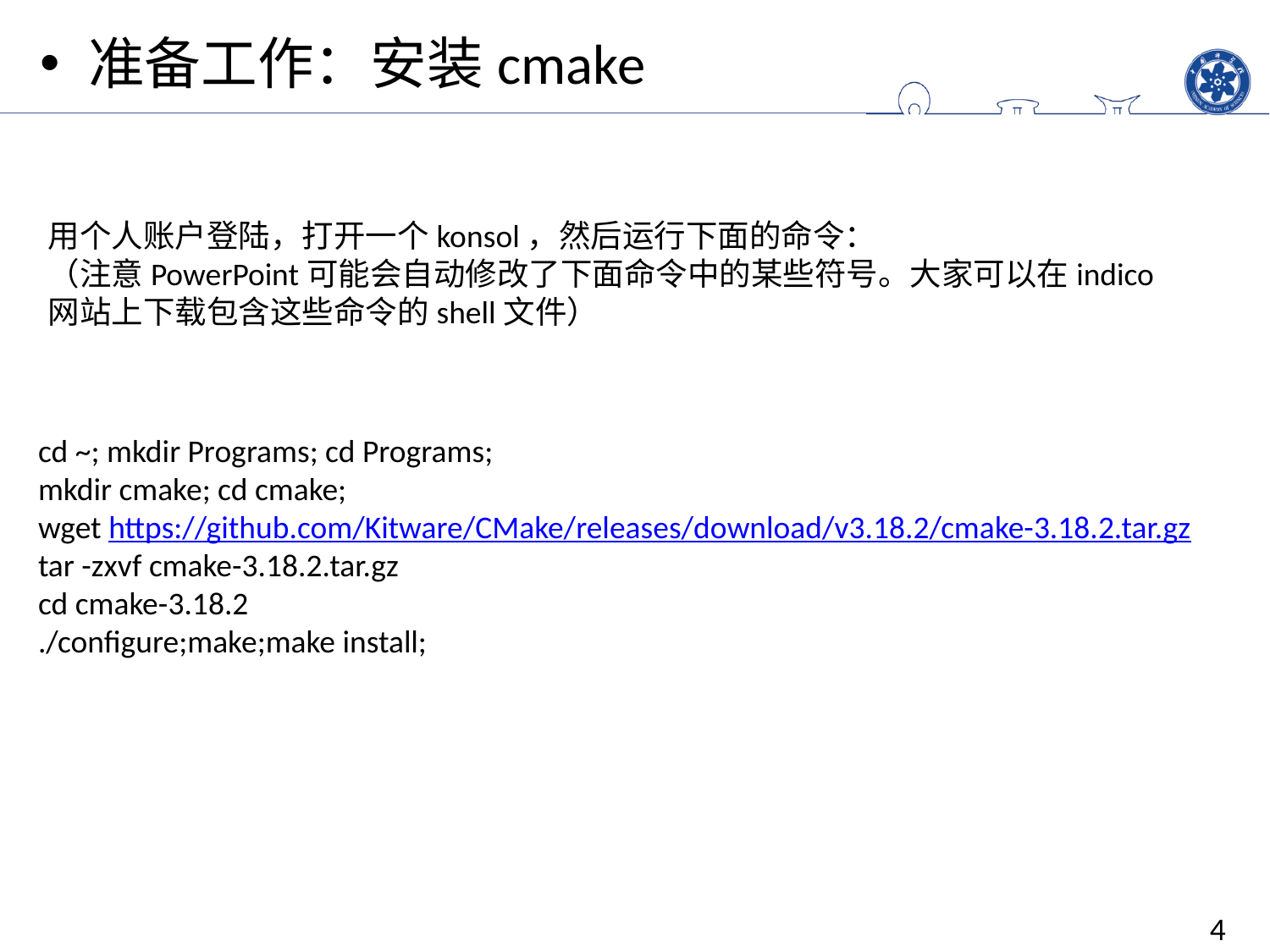

准备工作：安装cmake
用个人账户登陆，打开一个konsol，然后运行下面的命令：
（注意PowerPoint可能会自动修改了下面命令中的某些符号。大家可以在indico网站上下载包含这些命令的shell文件）
cd ~; mkdir Programs; cd Programs;
mkdir cmake; cd cmake;
wget https://github.com/Kitware/CMake/releases/download/v3.18.2/cmake-3.18.2.tar.gz
tar -zxvf cmake-3.18.2.tar.gz
cd cmake-3.18.2
./configure;make;make install;
4